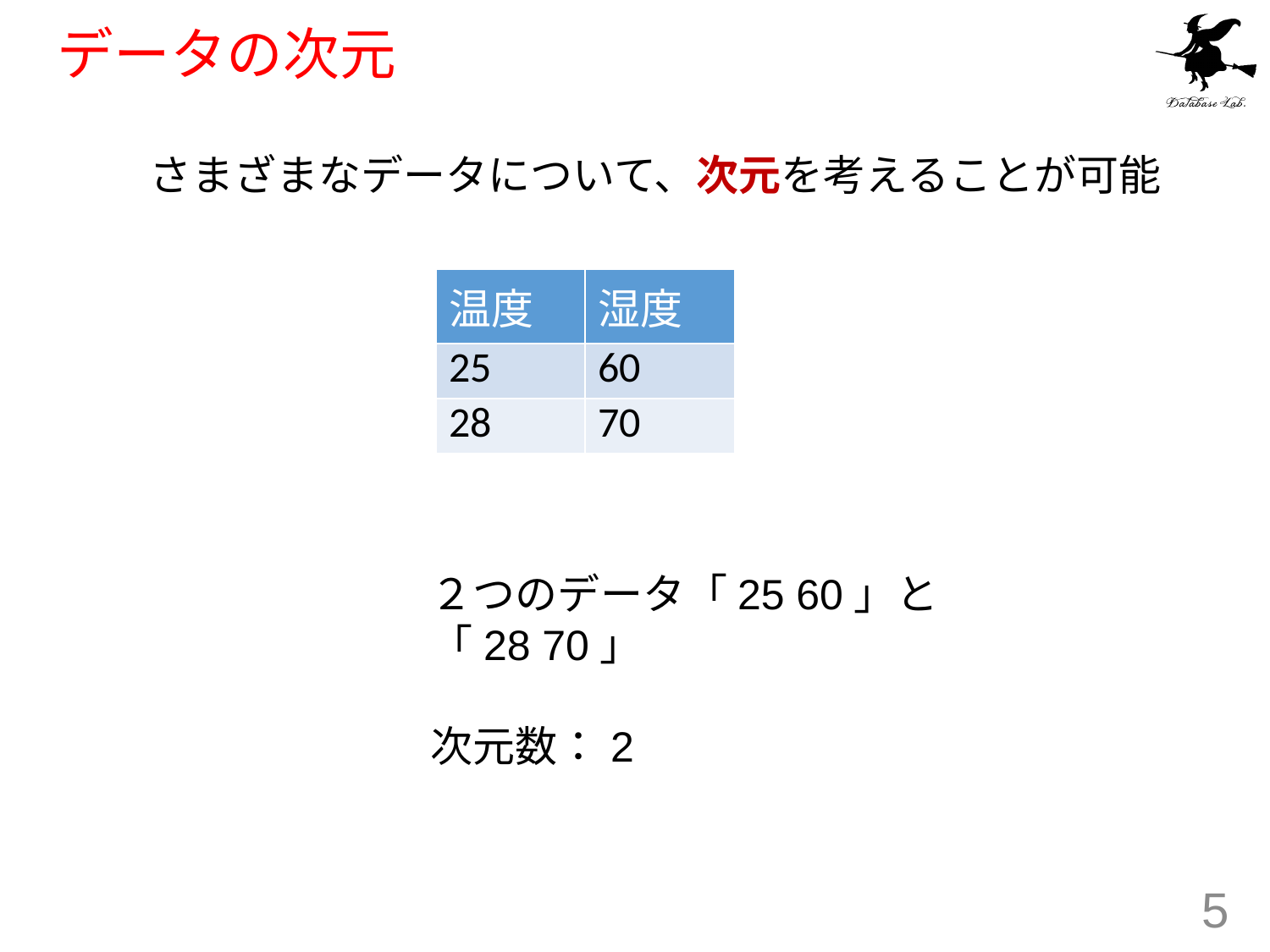

# データの次元
さまざまなデータについて、次元を考えることが可能
| 温度 | 湿度 |
| --- | --- |
| 25 | 60 |
| 28 | 70 |
２つのデータ「25 60」と
「28 70」

次元数：2
5